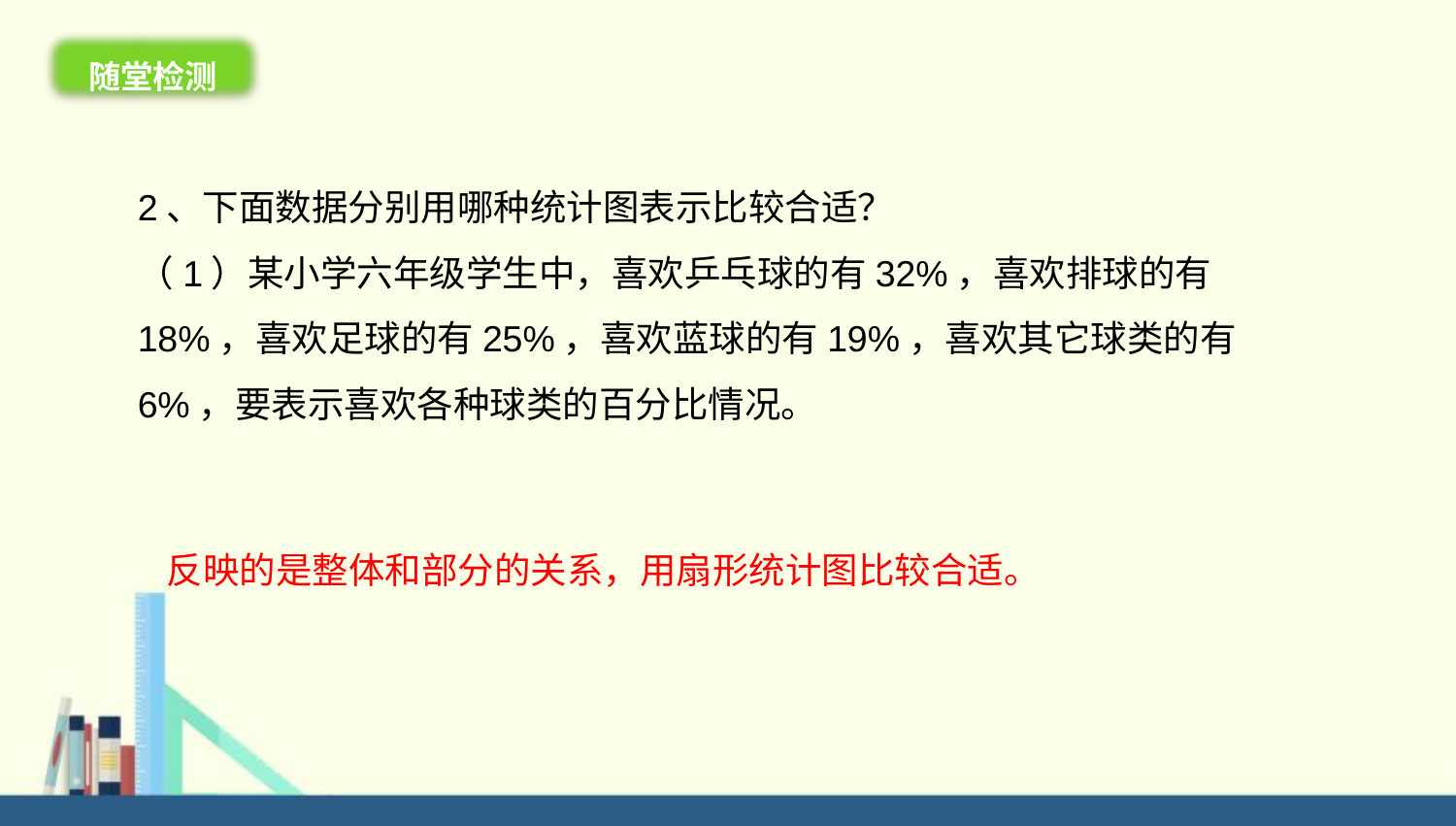

随堂检测
2、下面数据分别用哪种统计图表示比较合适？
（1）某小学六年级学生中，喜欢乒乓球的有32%，喜欢排球的有18%，喜欢足球的有25%，喜欢蓝球的有19%，喜欢其它球类的有6%，要表示喜欢各种球类的百分比情况。
反映的是整体和部分的关系，用扇形统计图比较合适。